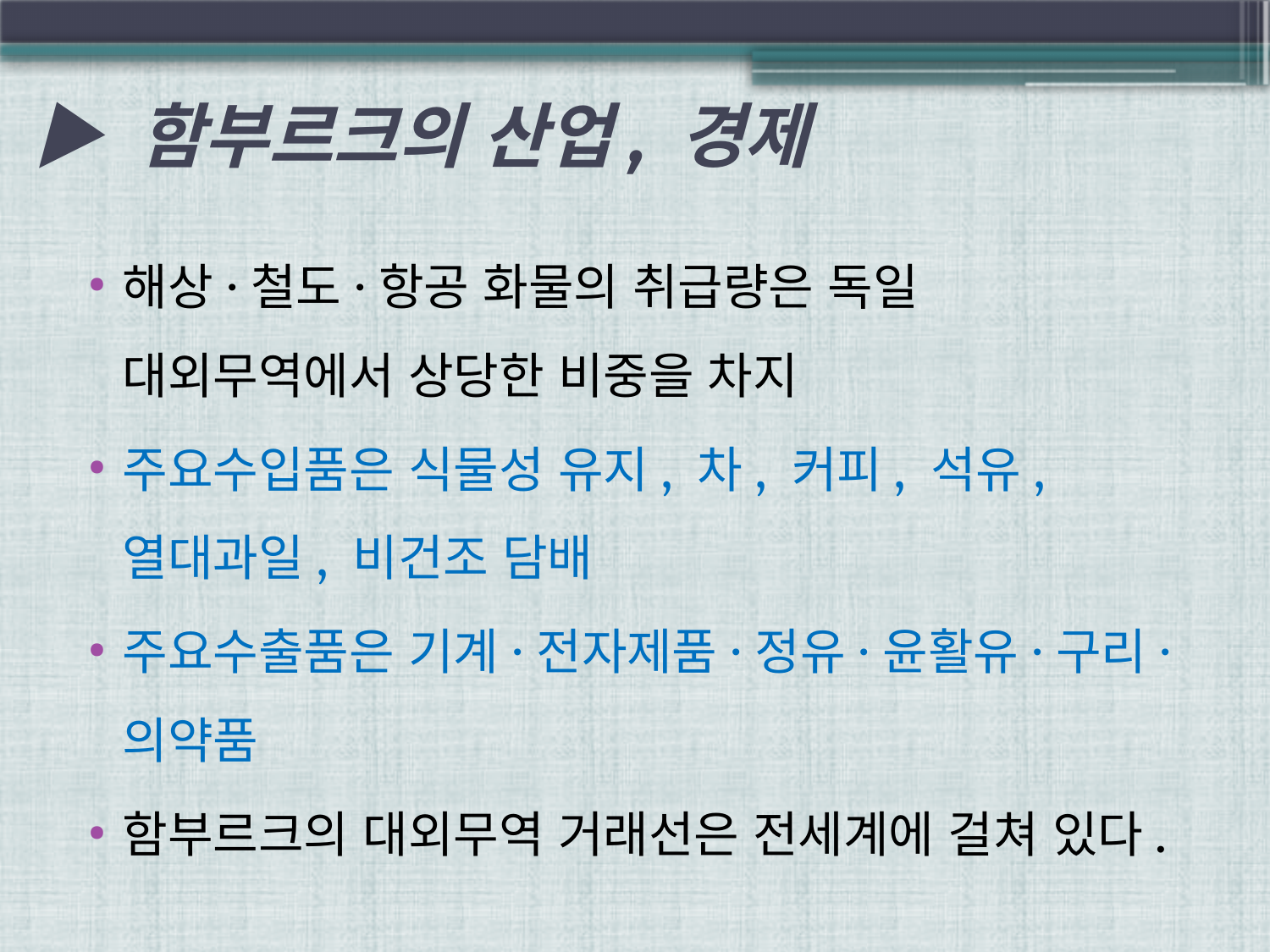

# ▶ 함부르크의 산업, 경제

해상·철도·항공 화물의 취급량은 독일 대외무역에서 상당한 비중을 차지
주요수입품은 식물성 유지, 차, 커피, 석유, 열대과일, 비건조 담배
주요수출품은 기계·전자제품·정유·윤활유·구리·의약품
함부르크의 대외무역 거래선은 전세계에 걸쳐 있다.